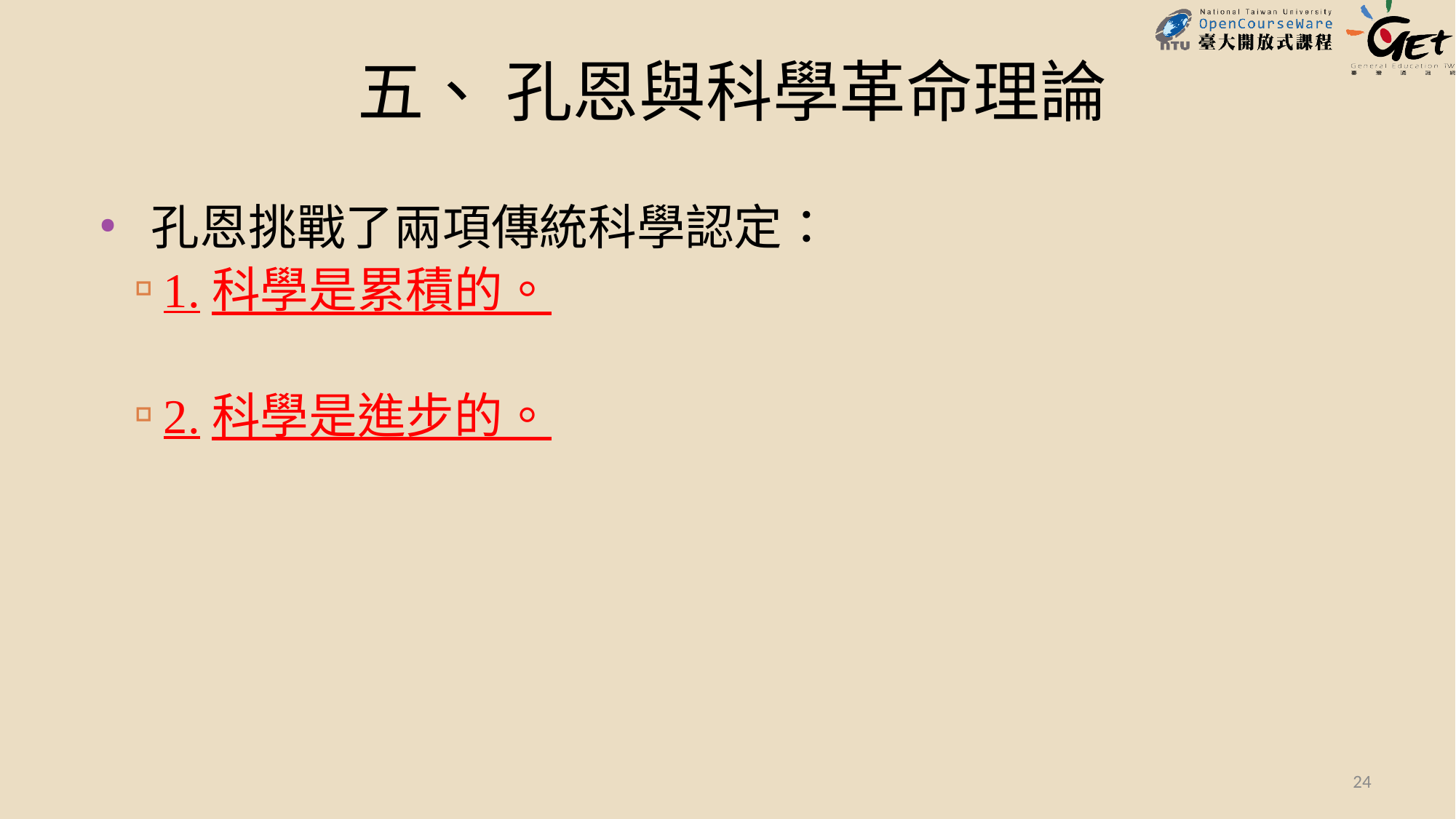

# 五、 孔恩與科學革命理論
 孔恩挑戰了兩項傳統科學認定：
1.科學是累積的。

2.科學是進步的。
24